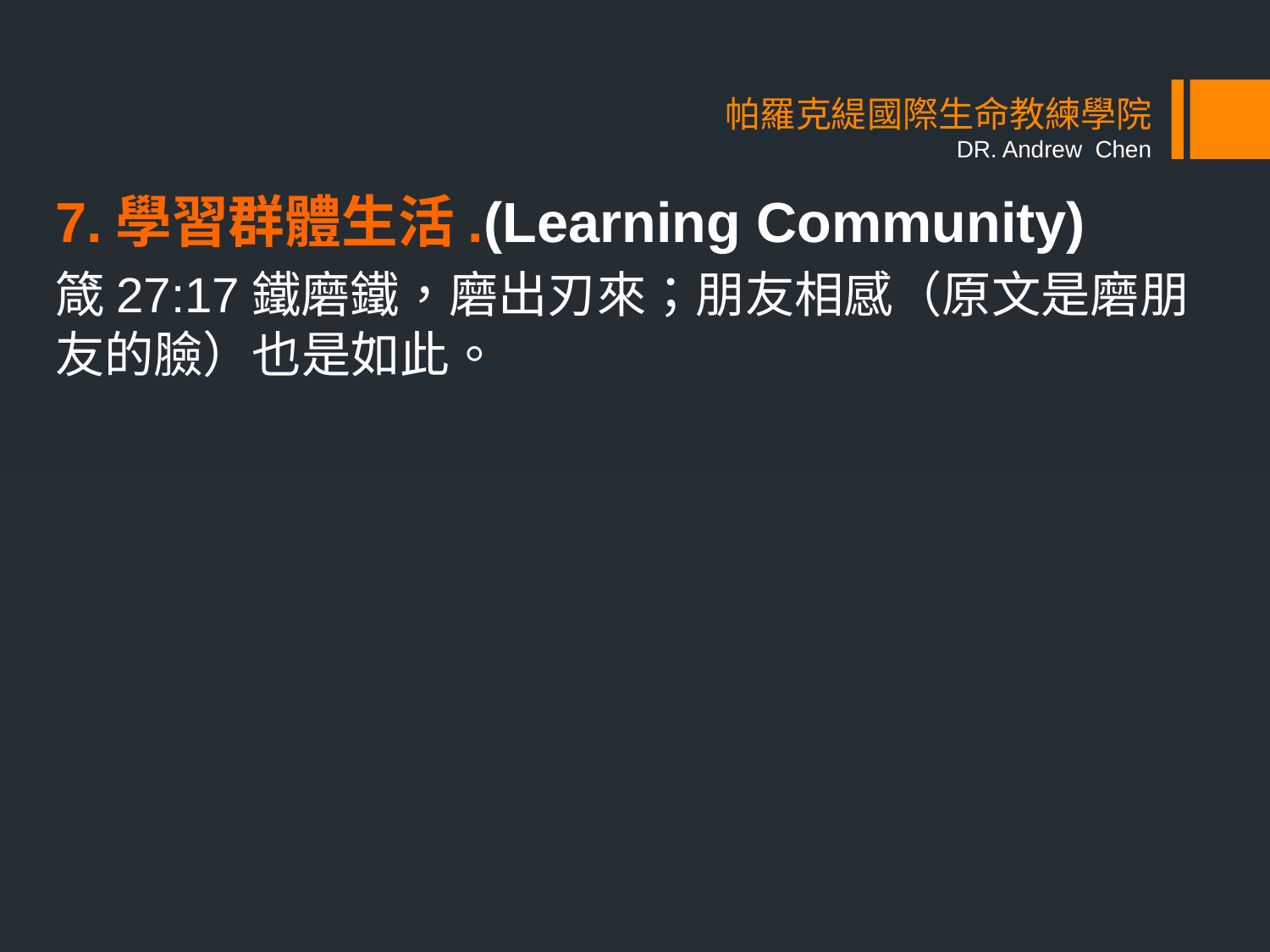

# 帕羅克緹國際生命教練學院 DR. Andrew  Chen
7.學習群體生活.(Learning Community)
箴27:17鐵磨鐵，磨出刃來；朋友相感（原文是磨朋友的臉）也是如此。